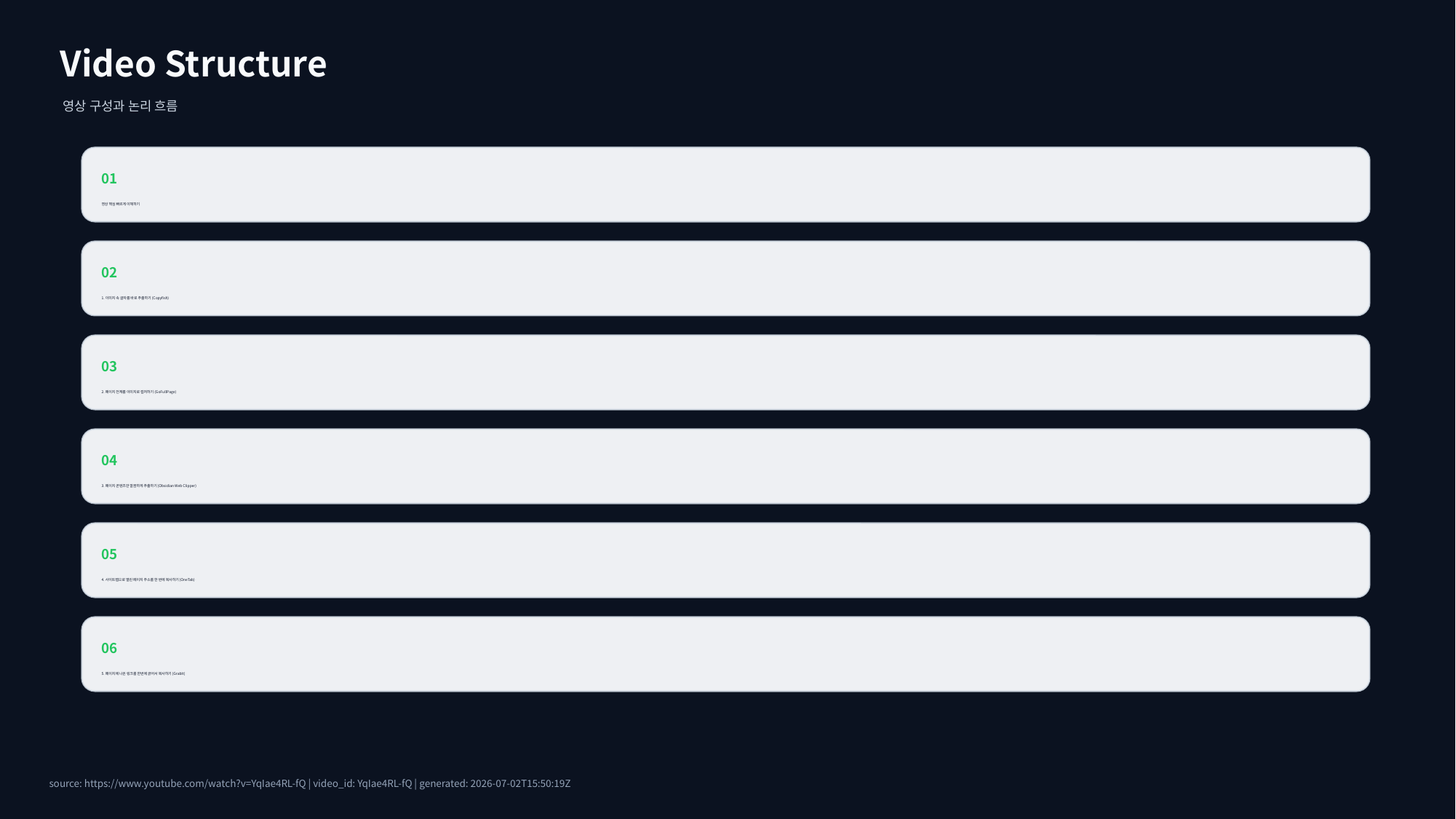

Video Structure
영상 구성과 논리 흐름

01
영상 핵심 빠르게 이해하기

02
1. 이미지 속 글자를 바로 추출하기 (Copyfish)

03
2. 페이지 전체를 이미지로 캡처하기 (GoFullPage)

04
3. 페이지 콘텐츠만 깔끔하게 추출하기 (Obsidian Web Clipper)

05
4. 사이트탭으로 열린 페이지 주소를 한 번에 복사하기 (OneTab)

06
5. 페이지에 나온 링크를 한번에 긁어서 복사하기 (GrabIt)
source: https://www.youtube.com/watch?v=YqIae4RL-fQ | video_id: YqIae4RL-fQ | generated: 2026-07-02T15:50:19Z